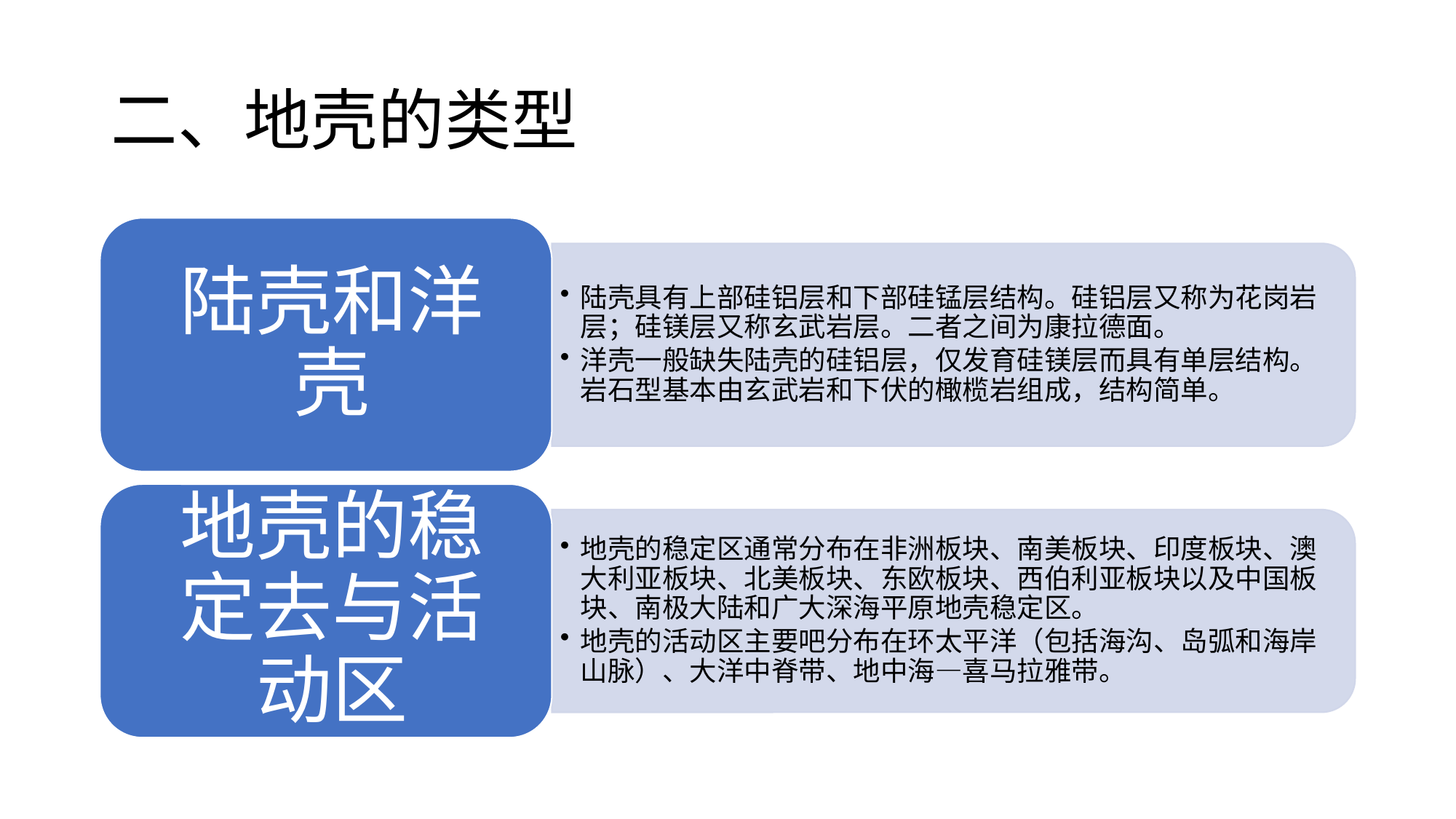

# 二、地壳的类型
陆壳具有上部硅铝层和下部硅锰层结构。硅铝层又称为花岗岩层；硅镁层又称玄武岩层。二者之间为康拉德面。
洋壳一般缺失陆壳的硅铝层，仅发育硅镁层而具有单层结构。岩石型基本由玄武岩和下伏的橄榄岩组成，结构简单。
陆壳和洋壳
地壳的稳定区通常分布在非洲板块、南美板块、印度板块、澳大利亚板块、北美板块、东欧板块、西伯利亚板块以及中国板块、南极大陆和广大深海平原地壳稳定区。
地壳的活动区主要吧分布在环太平洋（包括海沟、岛弧和海岸山脉）、大洋中脊带、地中海—喜马拉雅带。
地壳的稳定去与活动区